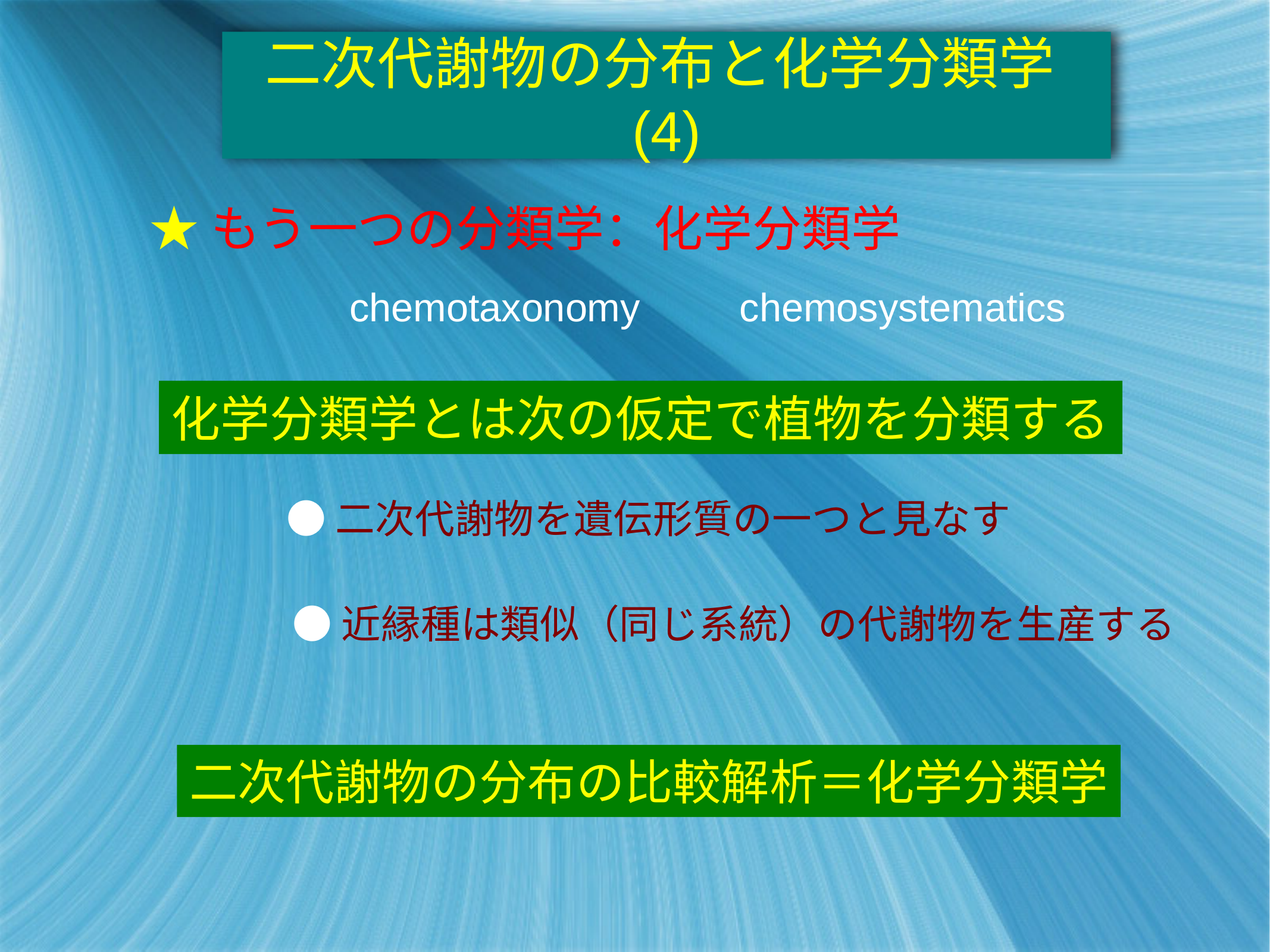

# 二次代謝物の分布と化学分類学(4)
★もう一つの分類学：化学分類学
chemotaxonomy
chemosystematics
化学分類学とは次の仮定で植物を分類する
●二次代謝物を遺伝形質の一つと見なす
●近縁種は類似（同じ系統）の代謝物を生産する
二次代謝物の分布の比較解析＝化学分類学